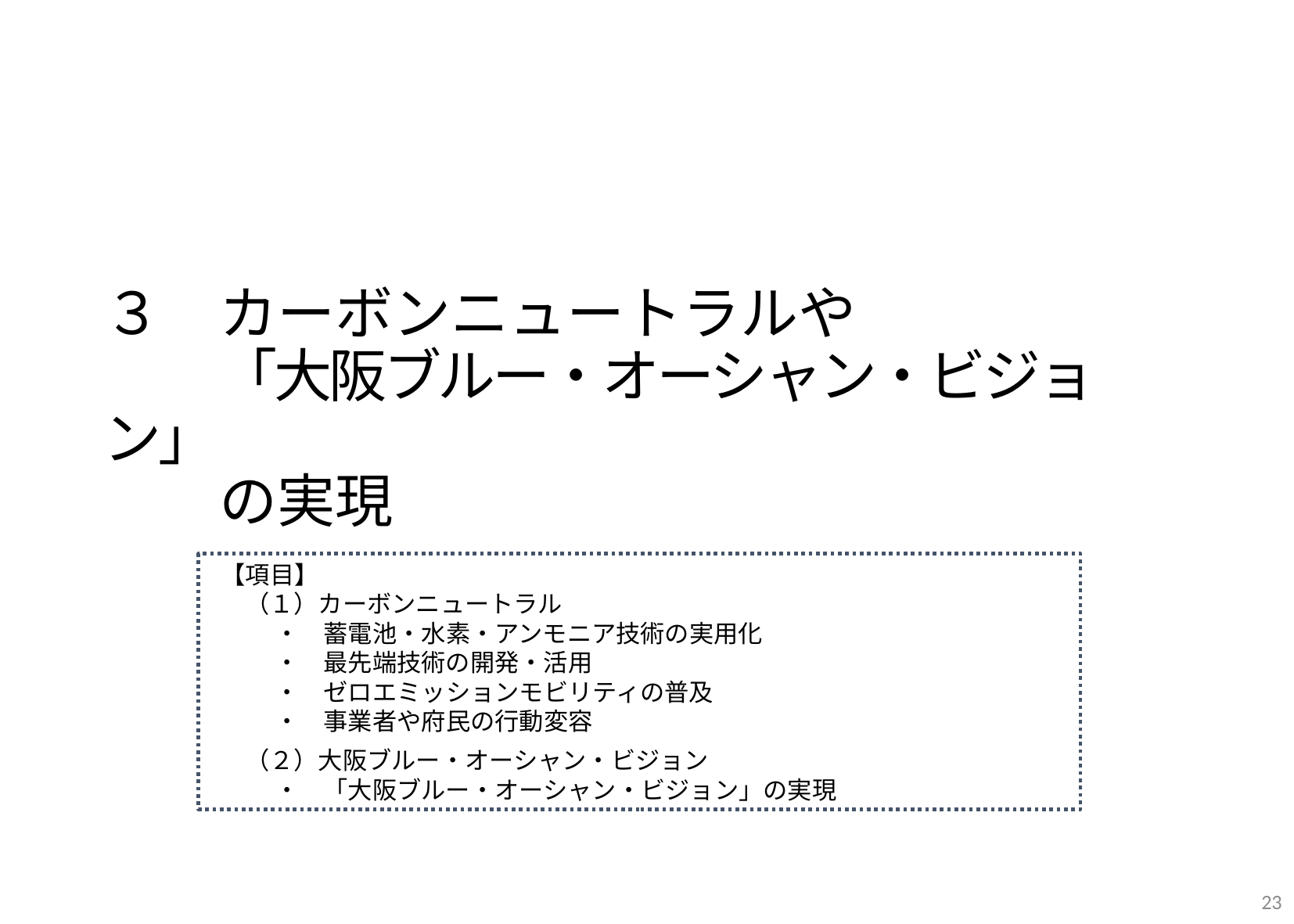

３　カーボンニュートラルや
　　「大阪ブルー・オーシャン・ビジョン」
　　の実現
【項目】
（１）カーボンニュートラル
　 ・　蓄電池・水素・アンモニア技術の実用化
　 ・　最先端技術の開発・活用
　 ・　ゼロエミッションモビリティの普及
　 ・　事業者や府民の行動変容
（２）大阪ブルー・オーシャン・ビジョン
　 ・　「大阪ブルー・オーシャン・ビジョン」の実現
23